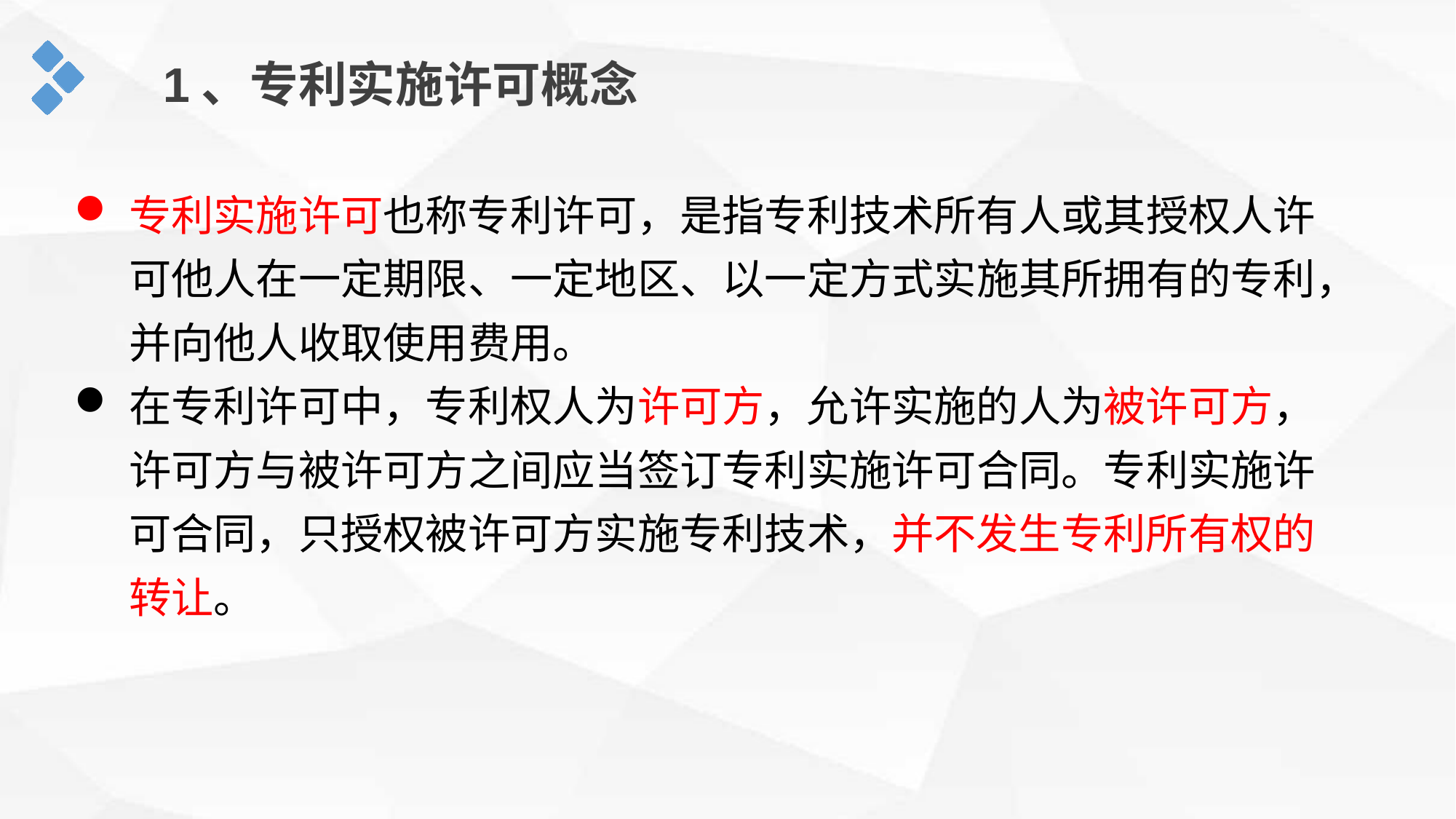

1、专利实施许可概念

专利实施许可也称专利许可，是指专利技术所有人或其授权人许可他人在一定期限、一定地区、以一定方式实施其所拥有的专利，并向他人收取使用费用。
在专利许可中，专利权人为许可方，允许实施的人为被许可方，许可方与被许可方之间应当签订专利实施许可合同。专利实施许可合同，只授权被许可方实施专利技术，并不发生专利所有权的转让。
延时符